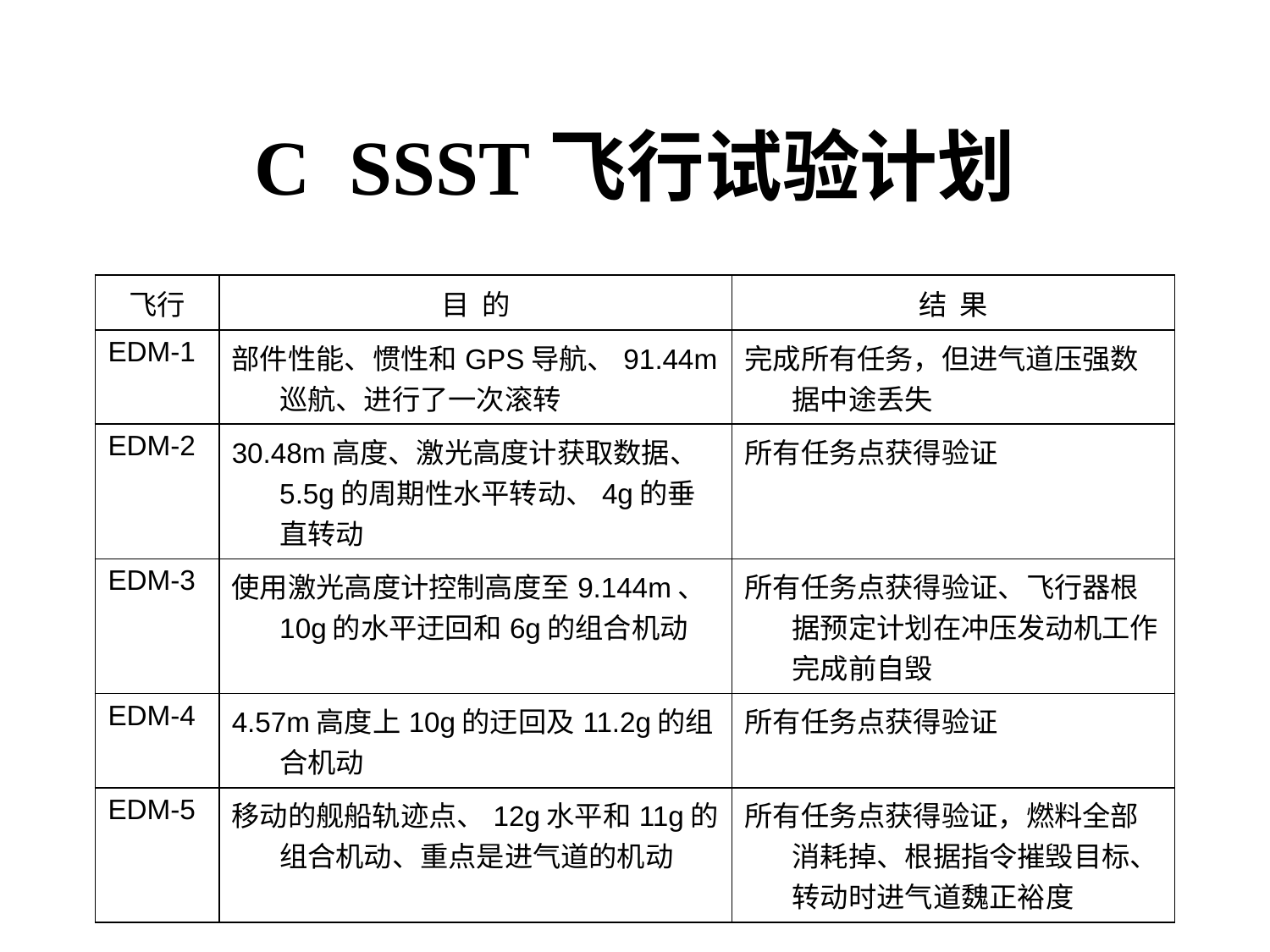

# C  SSST飞行试验计划
| 飞行 | 目 的 | 结 果 |
| --- | --- | --- |
| EDM-1 | 部件性能、惯性和GPS导航、91.44m巡航、进行了一次滚转 | 完成所有任务，但进气道压强数据中途丢失 |
| EDM-2 | 30.48m高度、激光高度计获取数据、5.5g的周期性水平转动、4g的垂直转动 | 所有任务点获得验证 |
| EDM-3 | 使用激光高度计控制高度至9.144m、10g的水平迂回和6g的组合机动 | 所有任务点获得验证、飞行器根据预定计划在冲压发动机工作完成前自毁 |
| EDM-4 | 4.57m高度上10g的迂回及11.2g的组合机动 | 所有任务点获得验证 |
| EDM-5 | 移动的舰船轨迹点、12g水平和11g的组合机动、重点是进气道的机动 | 所有任务点获得验证，燃料全部消耗掉、根据指令摧毁目标、转动时进气道魏正裕度 |